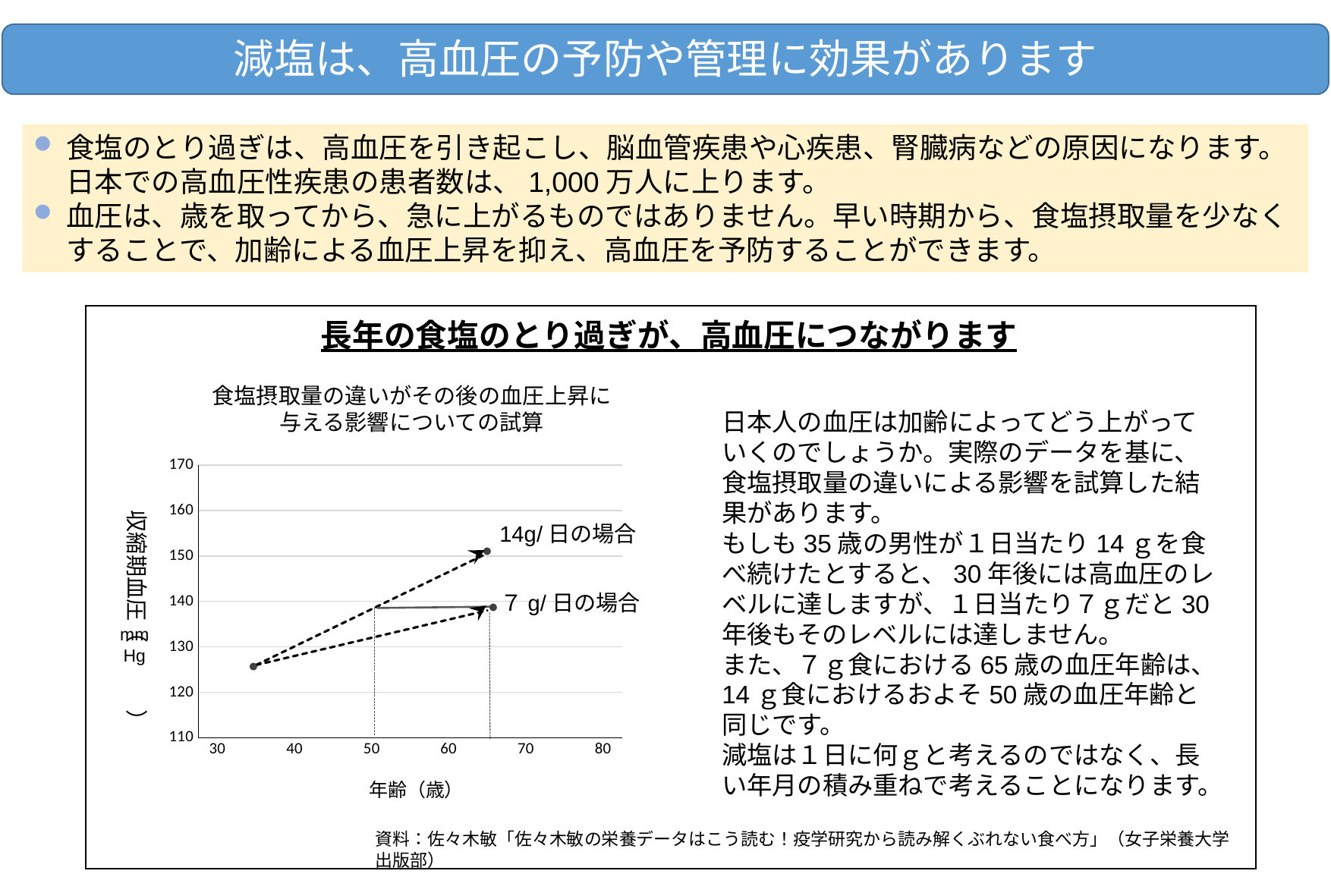

減塩は、高血圧の予防や管理に効果があります
食塩のとり過ぎは、高血圧を引き起こし、脳血管疾患や心疾患、腎臓病などの原因になります。日本での高血圧性疾患の患者数は、1,000万人に上ります。
血圧は、歳を取ってから、急に上がるものではありません。早い時期から、食塩摂取量を少なくすることで、加齢による血圧上昇を抑え、高血圧を予防することができます。

長年の食塩のとり過ぎが、高血圧につながります

### Chart

| Category | 系列 1 | 系列 3 |
|---|---|---|
| 30 | None | None |
|  | 126.0 | 126.0 |
| 40 | 128.0 | 130.1 |
|  | 130.0 | 134.2 |
| 50 | 132.0 | 138.29999999999998 |
|  | 134.0 | 142.39999999999998 |
| 60 | 136.0 | 146.49999999999997 |
|  | 138.0 | 150.59999999999997 |
| 70 | None | None |
|  | None | None |
| 80 | None | None |
食塩摂取量の違いがその後の血圧上昇に
与える影響についての試算
日本人の血圧は加齢によってどう上がっていくのでしょうか。実際のデータを基に、食塩摂取量の違いによる影響を試算した結果があります。
もしも35歳の男性が１日当たり14ｇを食べ続けたとすると、30年後には高血圧のレベルに達しますが、１日当たり７ｇだと30年後もそのレベルには達しません。
また、７ｇ食における65歳の血圧年齢は、14ｇ食におけるおよそ50歳の血圧年齢と同じです。
減塩は１日に何ｇと考えるのではなく、長い年月の積み重ねで考えることになります。
収縮期血圧（　　　）
mm
Hg
14g/日の場合
●
７g/日の場合
●
●
年齢（歳）
資料：佐々木敏「佐々木敏の栄養データはこう読む！疫学研究から読み解くぶれない食べ方」（女子栄養大学出版部）